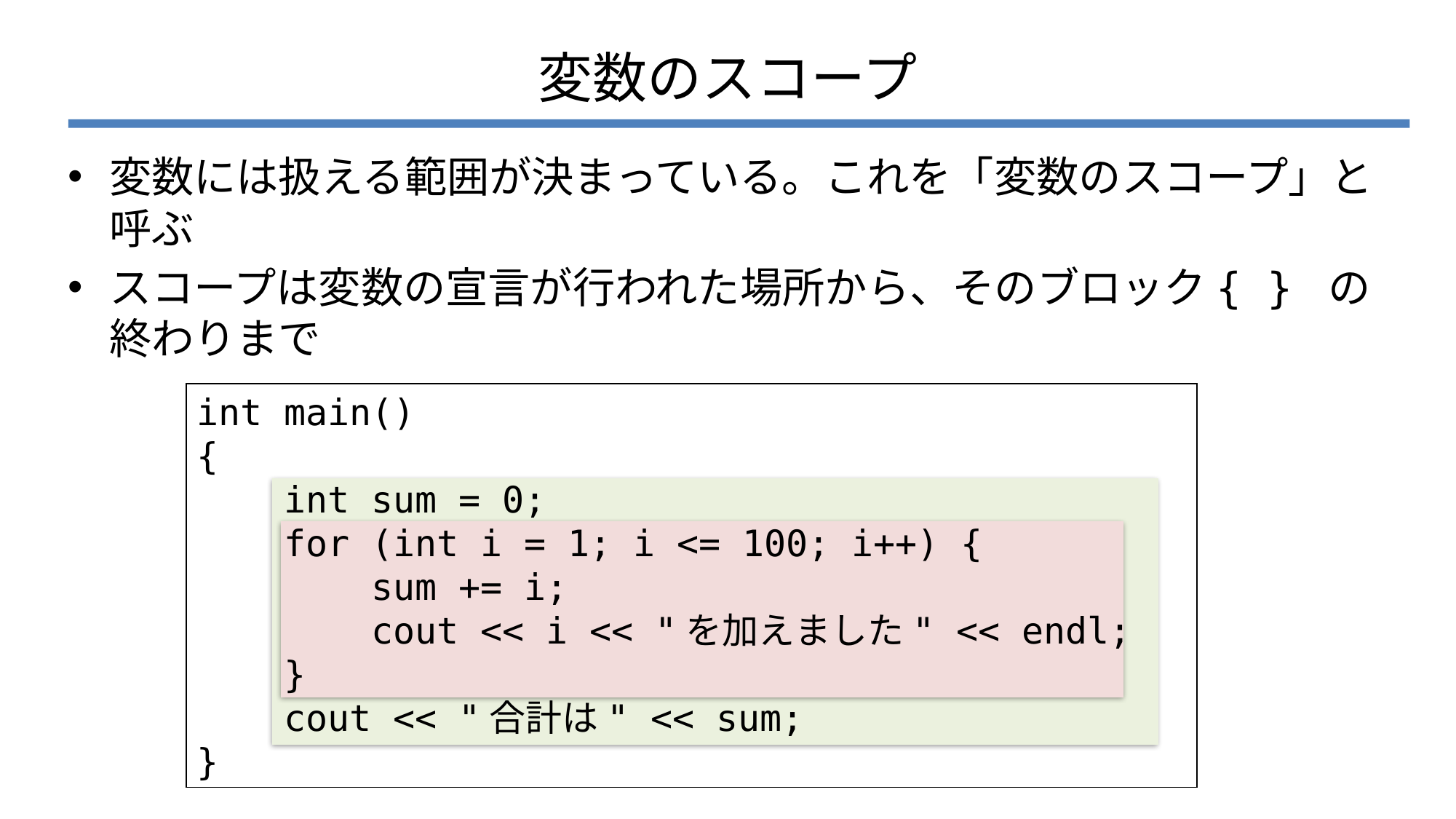

# 変数のスコープ
変数には扱える範囲が決まっている。これを「変数のスコープ」と呼ぶ
スコープは変数の宣言が行われた場所から、そのブロック{ } の終わりまで
int main()
{
    int sum = 0;
    for (int i = 1; i <= 100; i++) {
        sum += i;
        cout << i << "を加えました" << endl;
    }
    cout << "合計は" << sum;
}